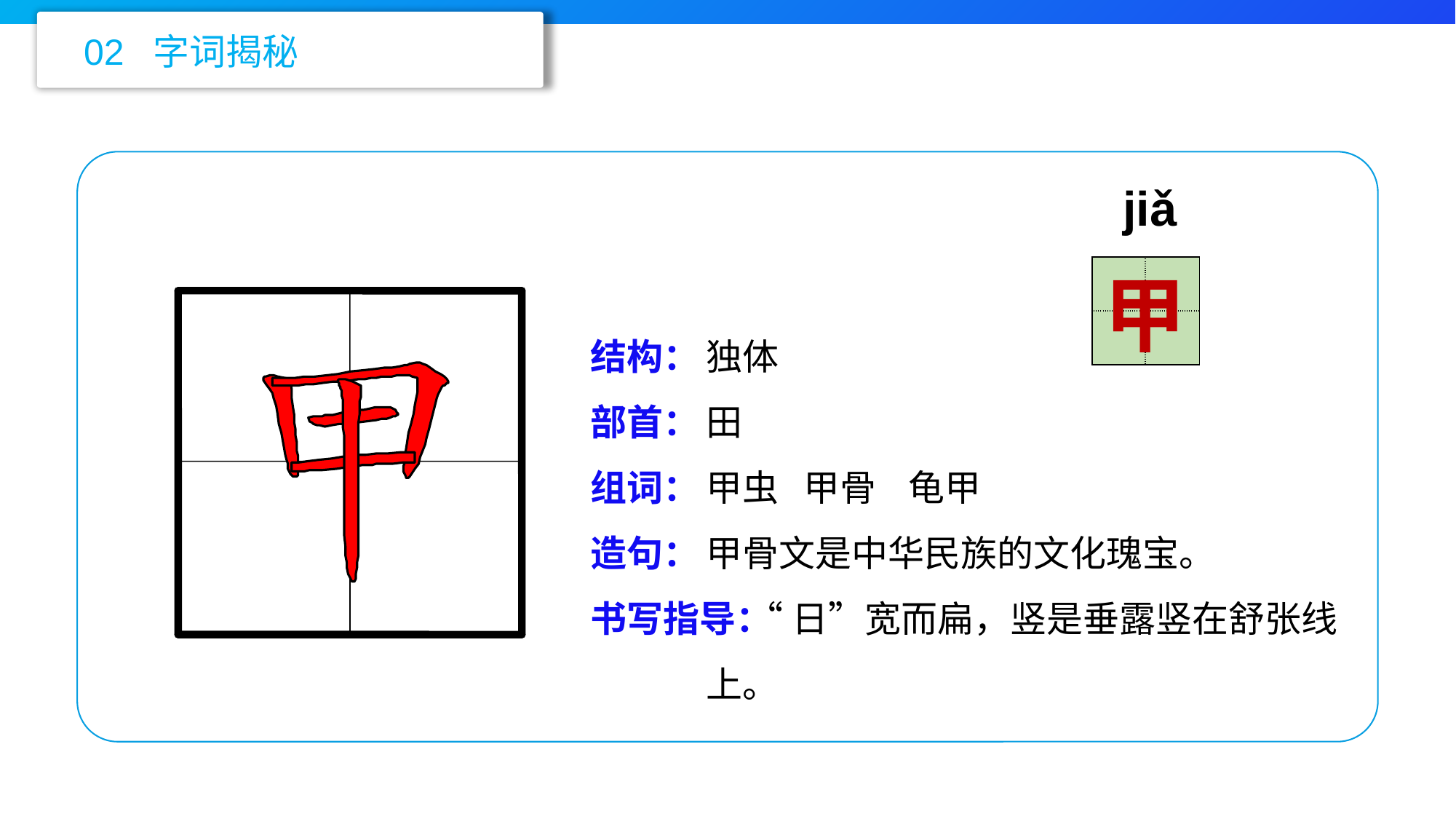

02  字词揭秘
jiǎ
|  |  |
| --- | --- |
|  |  |
甲

结构：
部首：
组词：
造句：
书写指导：

独体
田
甲虫   甲骨    龟甲
甲骨文是中华民族的文化瑰宝。
     “日”宽而扁，竖是垂露竖在舒张线上。